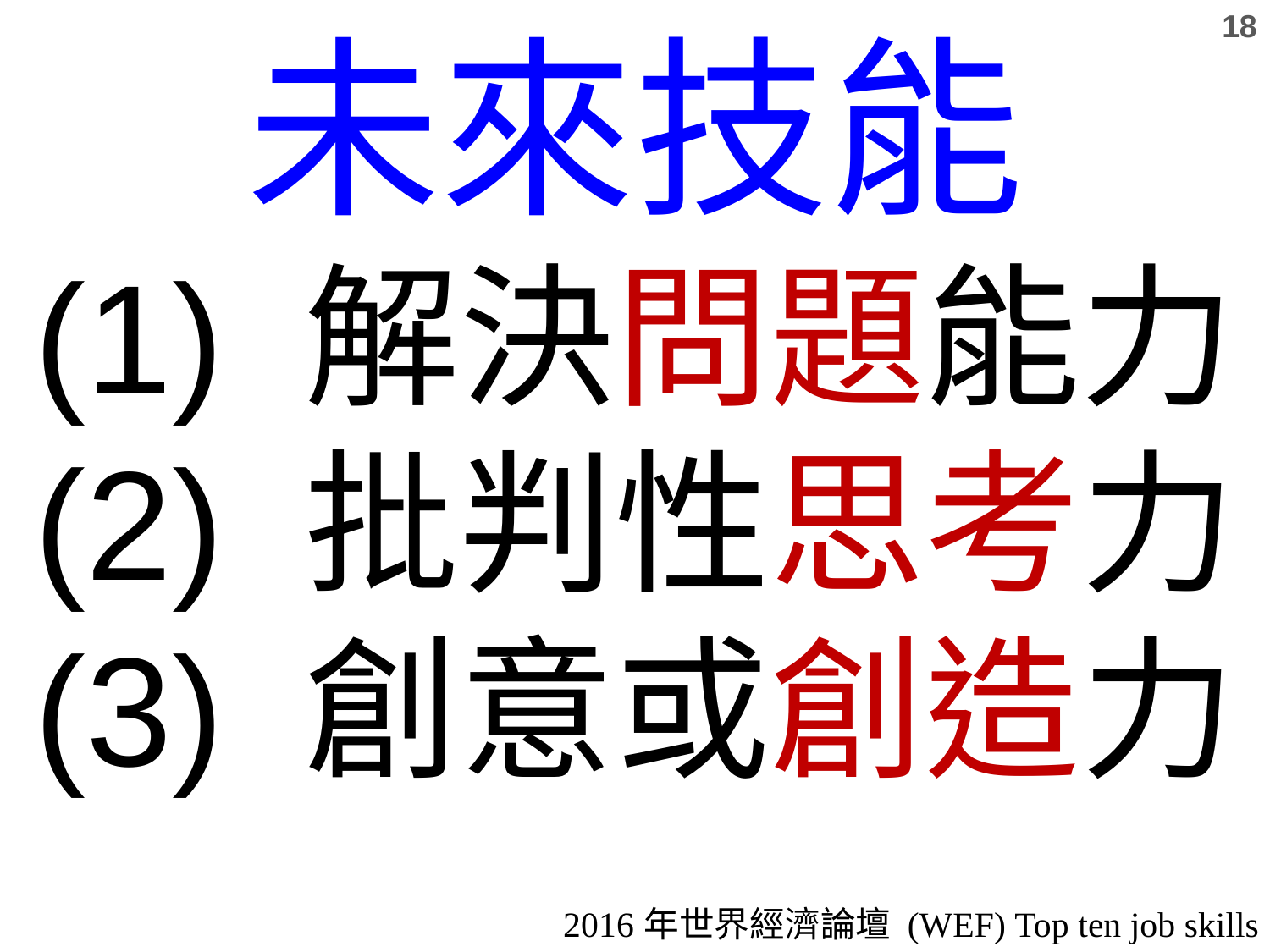

未來技能
(1) 解決問題能力
(2) 批判性思考力
(3) 創意或創造力
18

2016 年世界經濟論壇 (WEF) Top ten job skills